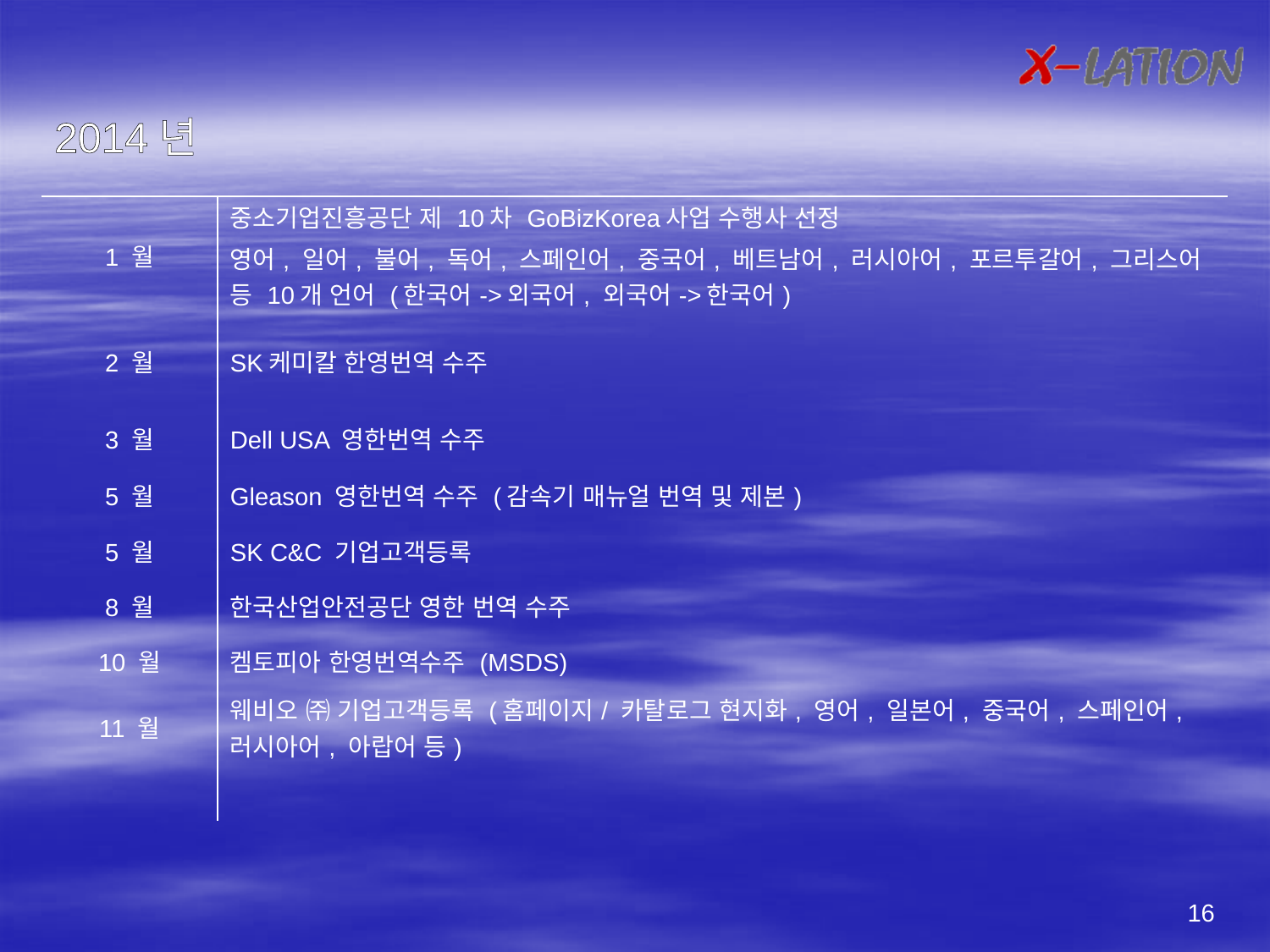

2014년
| 1 월 | 중소기업진흥공단 제 10차 GoBizKorea사업 수행사 선정 영어, 일어, 불어, 독어, 스페인어, 중국어, 베트남어, 러시아어, 포르투갈어, 그리스어 등 10개 언어 (한국어->외국어, 외국어->한국어) |
| --- | --- |
| 2 월 | SK케미칼 한영번역 수주 |
| 3 월 | Dell USA 영한번역 수주 |
| 5 월 | Gleason 영한번역 수주 (감속기 매뉴얼 번역 및 제본) |
| 5 월 | SK C&C 기업고객등록 |
| 8 월 | 한국산업안전공단 영한 번역 수주 |
| 10 월 | 켐토피아 한영번역수주 (MSDS) |
| 11 월 | 웨비오 ㈜ 기업고객등록 (홈페이지/ 카탈로그 현지화, 영어, 일본어, 중국어, 스페인어, 러시아어, 아랍어 등) |
|  |  |
16